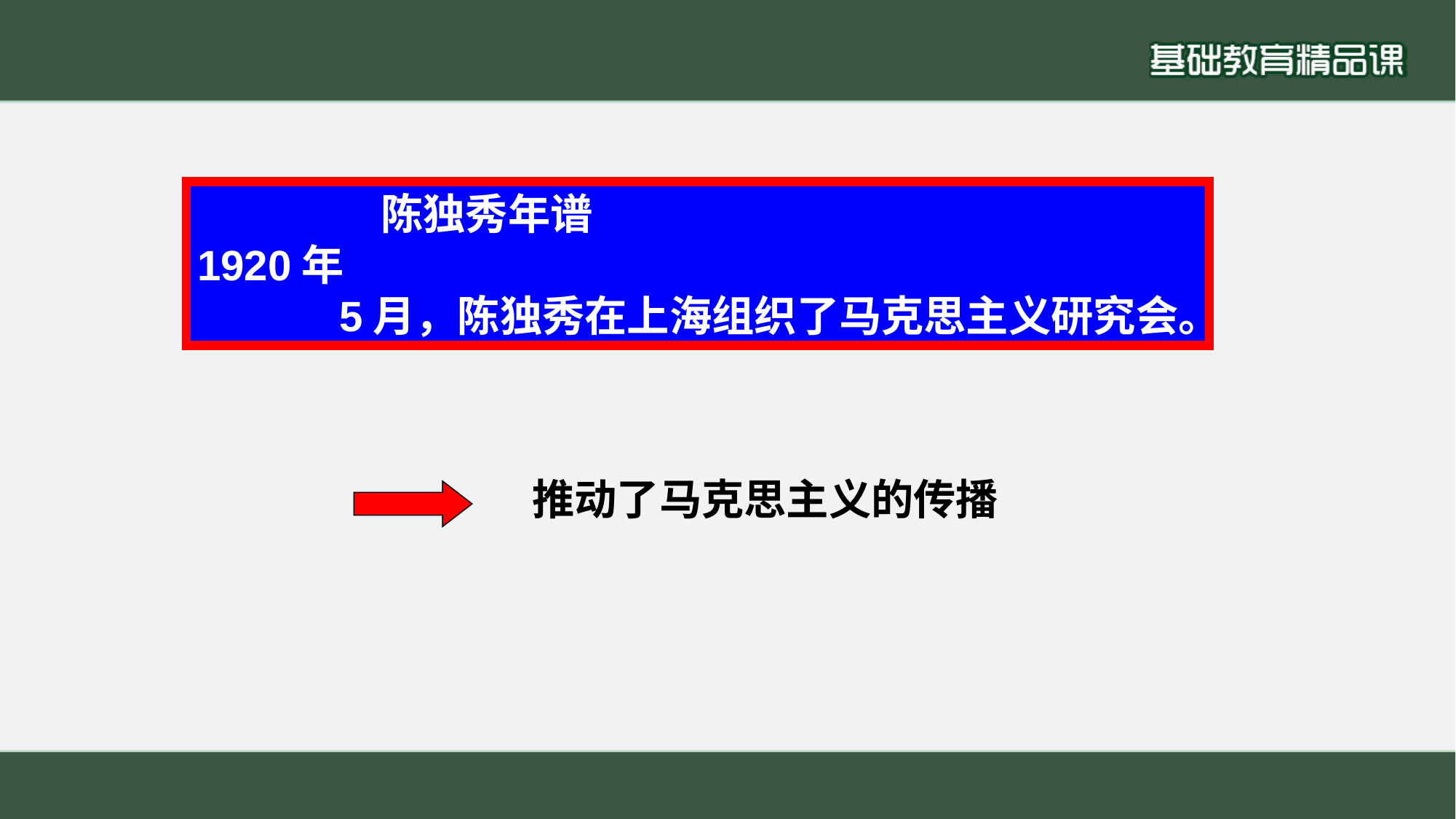

陈独秀年谱
1920年
            5月，陈独秀在上海组织了马克思主义研究会。
推动了马克思主义的传播